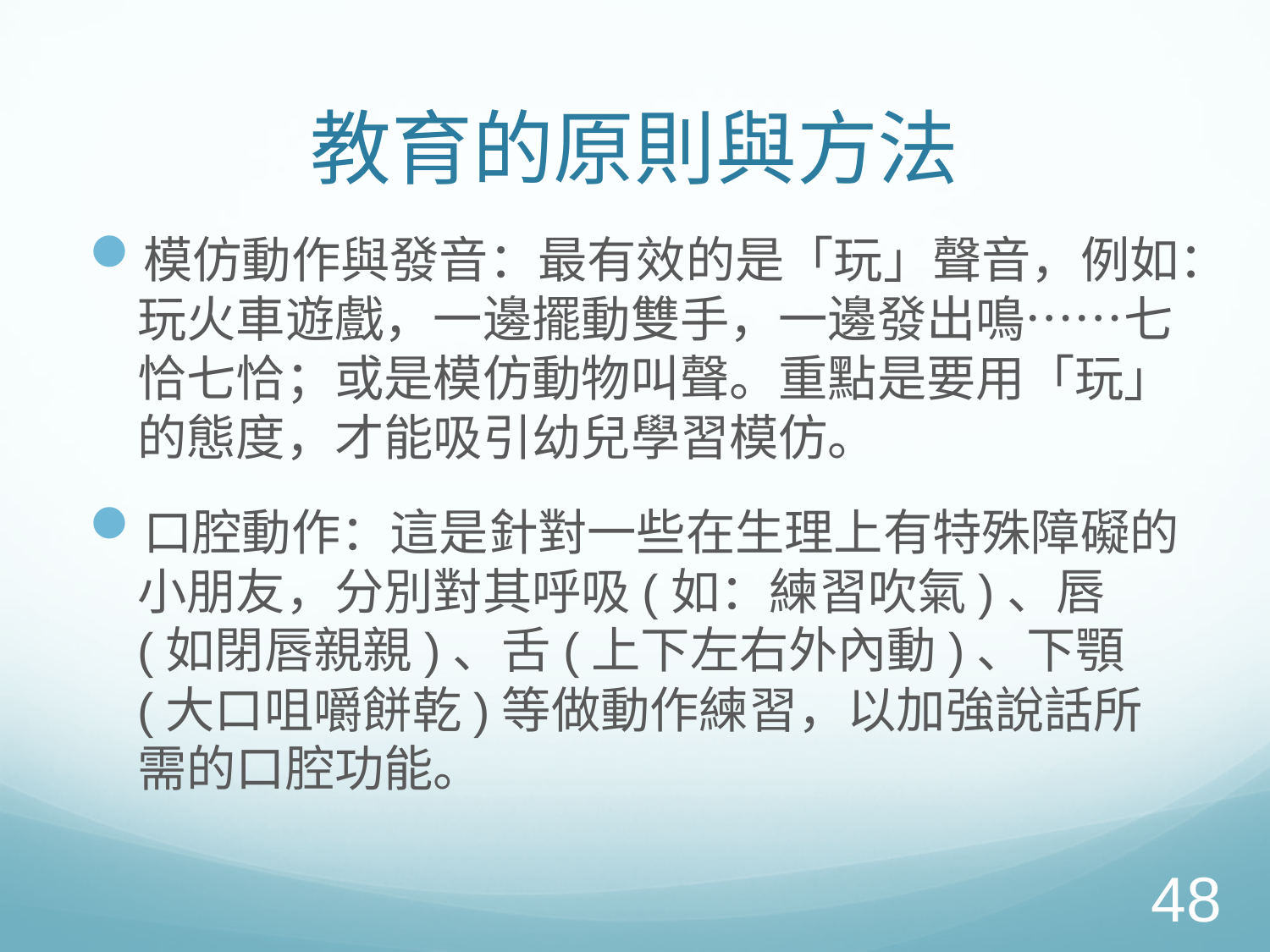

# 教育的原則與方法
模仿動作與發音：最有效的是「玩」聲音，例如：玩火車遊戲，一邊擺動雙手，一邊發出鳴……七恰七恰；或是模仿動物叫聲。重點是要用「玩」的態度，才能吸引幼兒學習模仿。
口腔動作：這是針對一些在生理上有特殊障礙的小朋友，分別對其呼吸(如：練習吹氣)、唇(如閉唇親親)、舌(上下左右外內動)、下顎(大口咀嚼餅乾)等做動作練習，以加強說話所需的口腔功能。

48